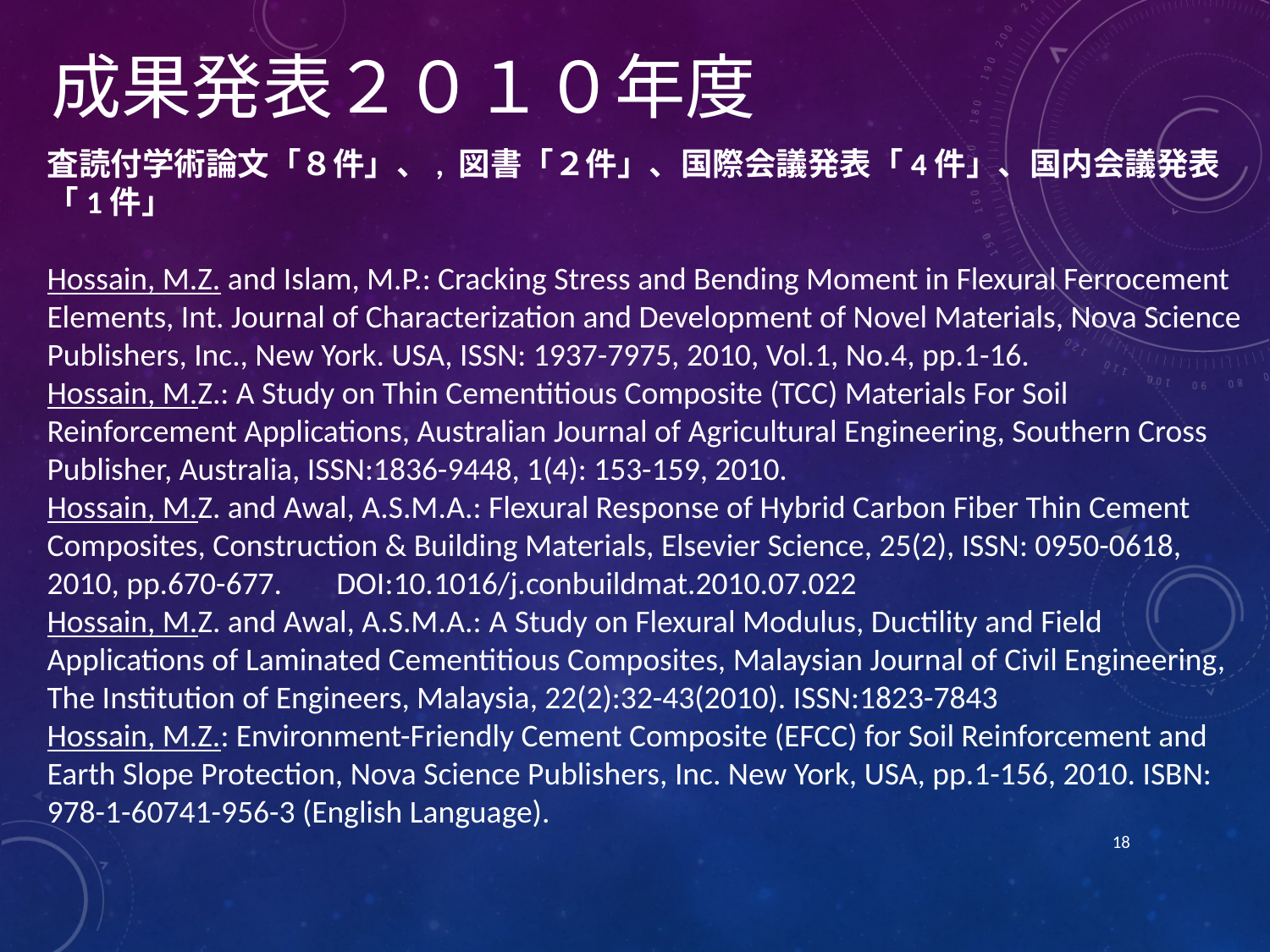

成果発表２０１０年度
査読付学術論文「８件」、, 図書「２件」、国際会議発表「4件」、国内会議発表「1件」

Hossain, M.Z. and Islam, M.P.: Cracking Stress and Bending Moment in Flexural Ferrocement Elements, Int. Journal of Characterization and Development of Novel Materials, Nova Science Publishers, Inc., New York. USA, ISSN: 1937-7975, 2010, Vol.1, No.4, pp.1-16.
Hossain, M.Z.: A Study on Thin Cementitious Composite (TCC) Materials For Soil Reinforcement Applications, Australian Journal of Agricultural Engineering, Southern Cross Publisher, Australia, ISSN:1836-9448, 1(4): 153-159, 2010.
Hossain, M.Z. and Awal, A.S.M.A.: Flexural Response of Hybrid Carbon Fiber Thin Cement Composites, Construction & Building Materials, Elsevier Science, 25(2), ISSN: 0950-0618, 2010, pp.670-677.　 DOI:10.1016/j.conbuildmat.2010.07.022
Hossain, M.Z. and Awal, A.S.M.A.: A Study on Flexural Modulus, Ductility and Field Applications of Laminated Cementitious Composites, Malaysian Journal of Civil Engineering, The Institution of Engineers, Malaysia, 22(2):32-43(2010). ISSN:1823-7843
Hossain, M.Z.: Environment-Friendly Cement Composite (EFCC) for Soil Reinforcement and Earth Slope Protection, Nova Science Publishers, Inc. New York, USA, pp.1-156, 2010. ISBN: 978-1-60741-956-3 (English Language).

18